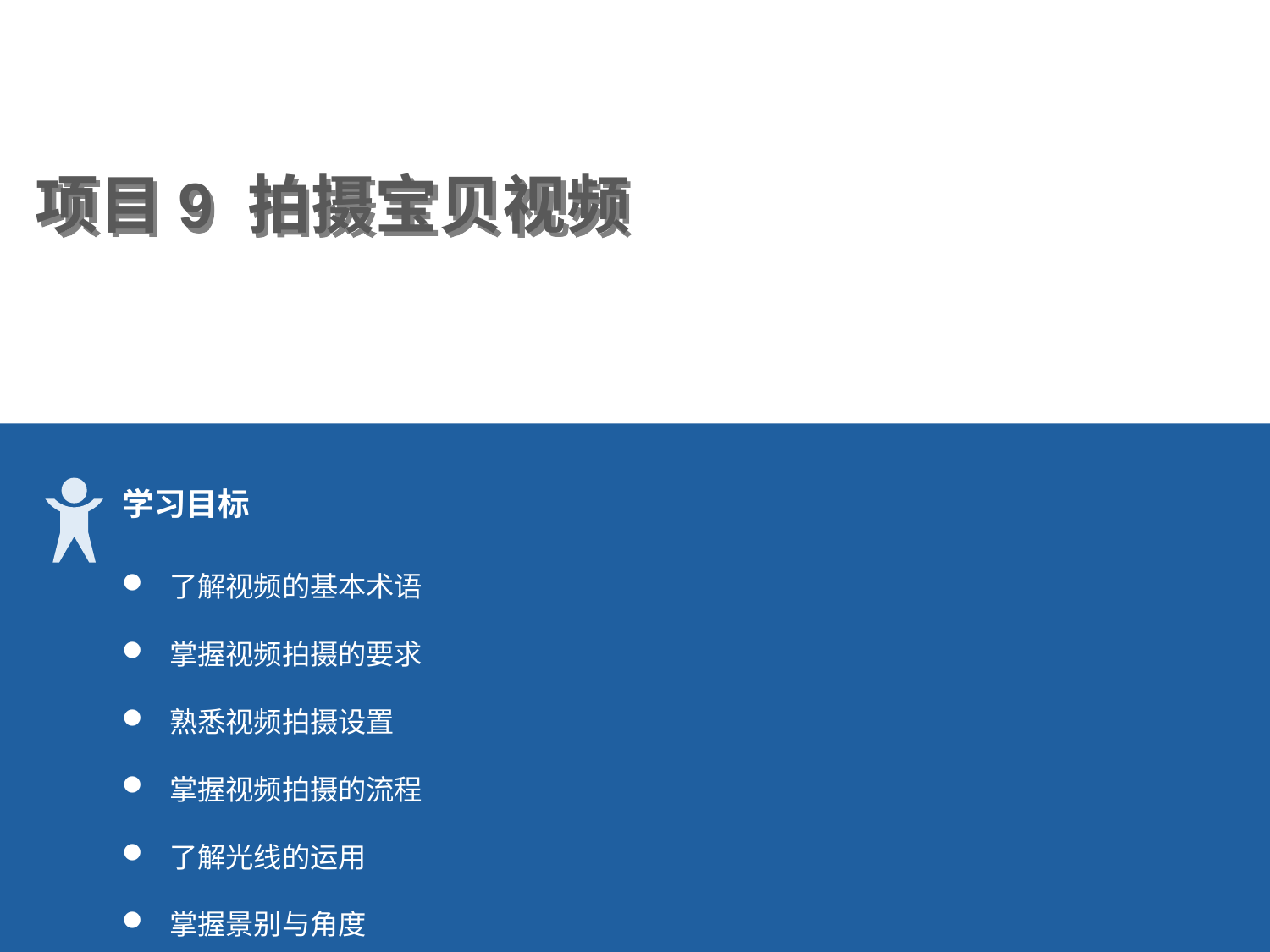

项目9 拍摄宝贝视频

学习目标
了解视频的基本术语
掌握视频拍摄的要求
熟悉视频拍摄设置
掌握视频拍摄的流程
了解光线的运用
掌握景别与角度